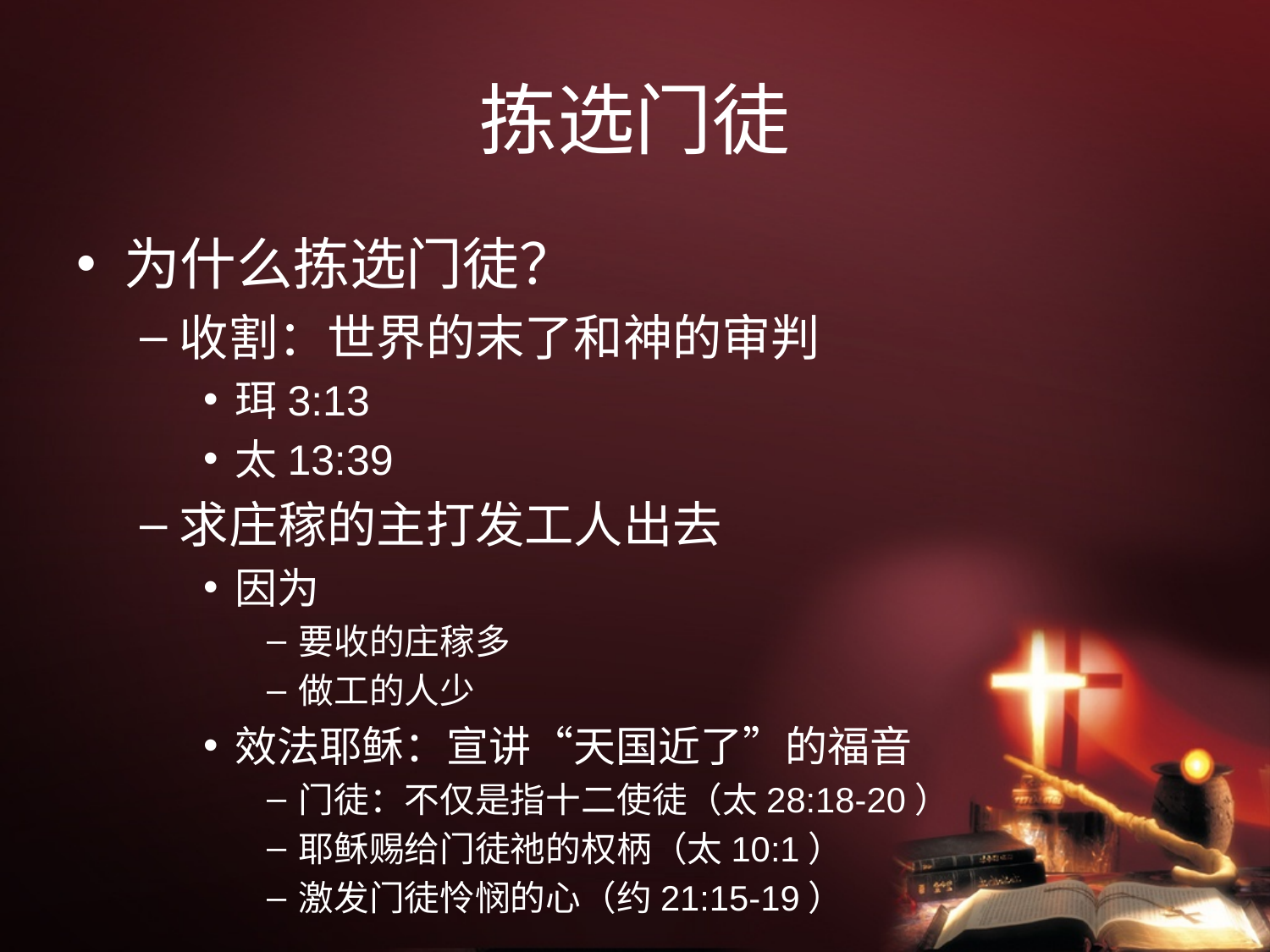

# 拣选门徒
为什么拣选门徒？
收割：世界的末了和神的审判
珥3:13
太13:39
求庄稼的主打发工人出去
因为
要收的庄稼多
做工的人少
效法耶稣：宣讲“天国近了”的福音
门徒：不仅是指十二使徒（太28:18-20）
耶稣赐给门徒祂的权柄（太10:1）
激发门徒怜悯的心（约21:15-19）